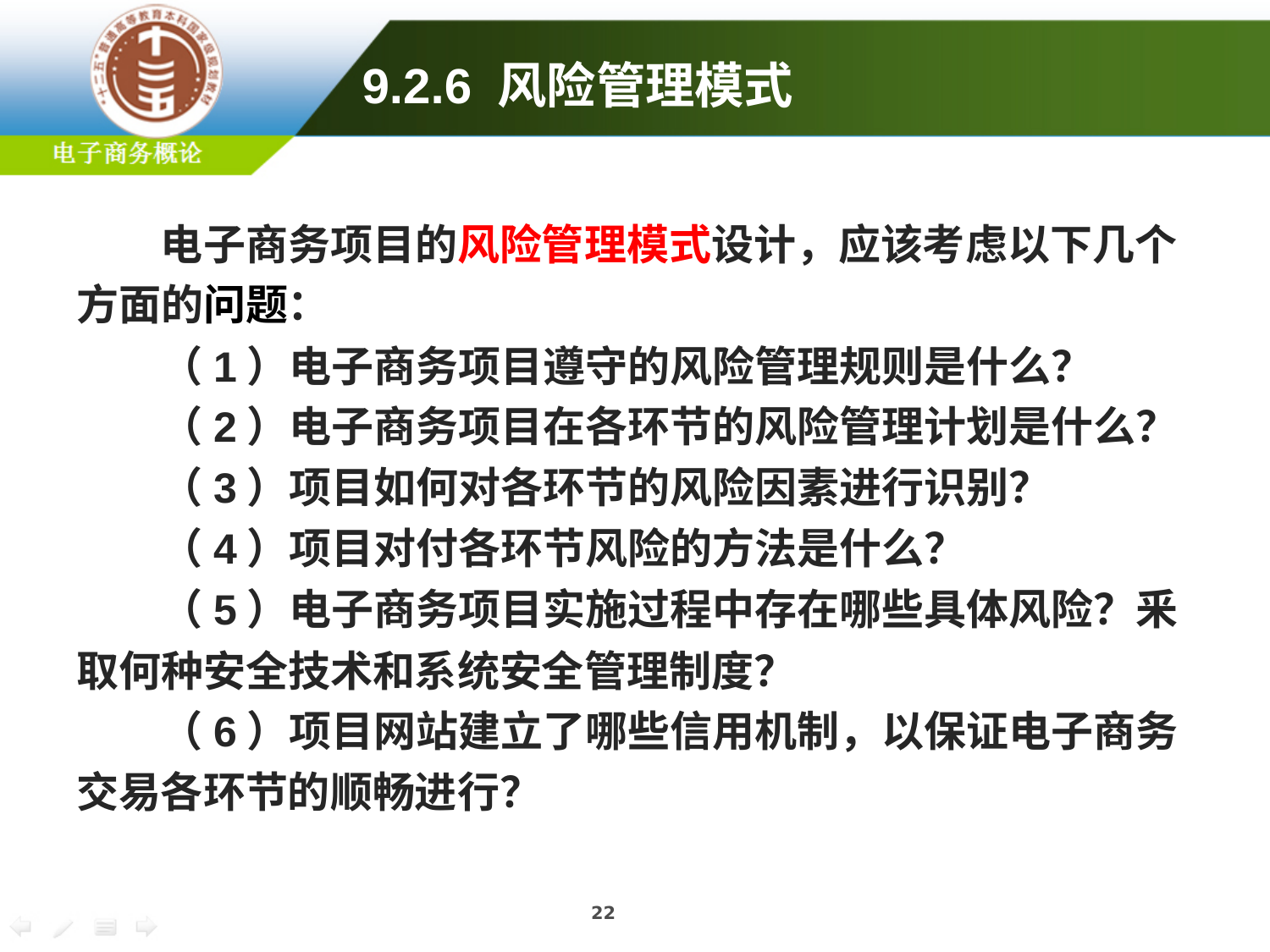

9.2.6 风险管理模式
电子商务项目的风险管理模式设计，应该考虑以下几个方面的问题：
（1）电子商务项目遵守的风险管理规则是什么？
（2）电子商务项目在各环节的风险管理计划是什么？
（3）项目如何对各环节的风险因素进行识别？
（4）项目对付各环节风险的方法是什么？
（5）电子商务项目实施过程中存在哪些具体风险？釆取何种安全技术和系统安全管理制度？
（6）项目网站建立了哪些信用机制，以保证电子商务交易各环节的顺畅进行？

22